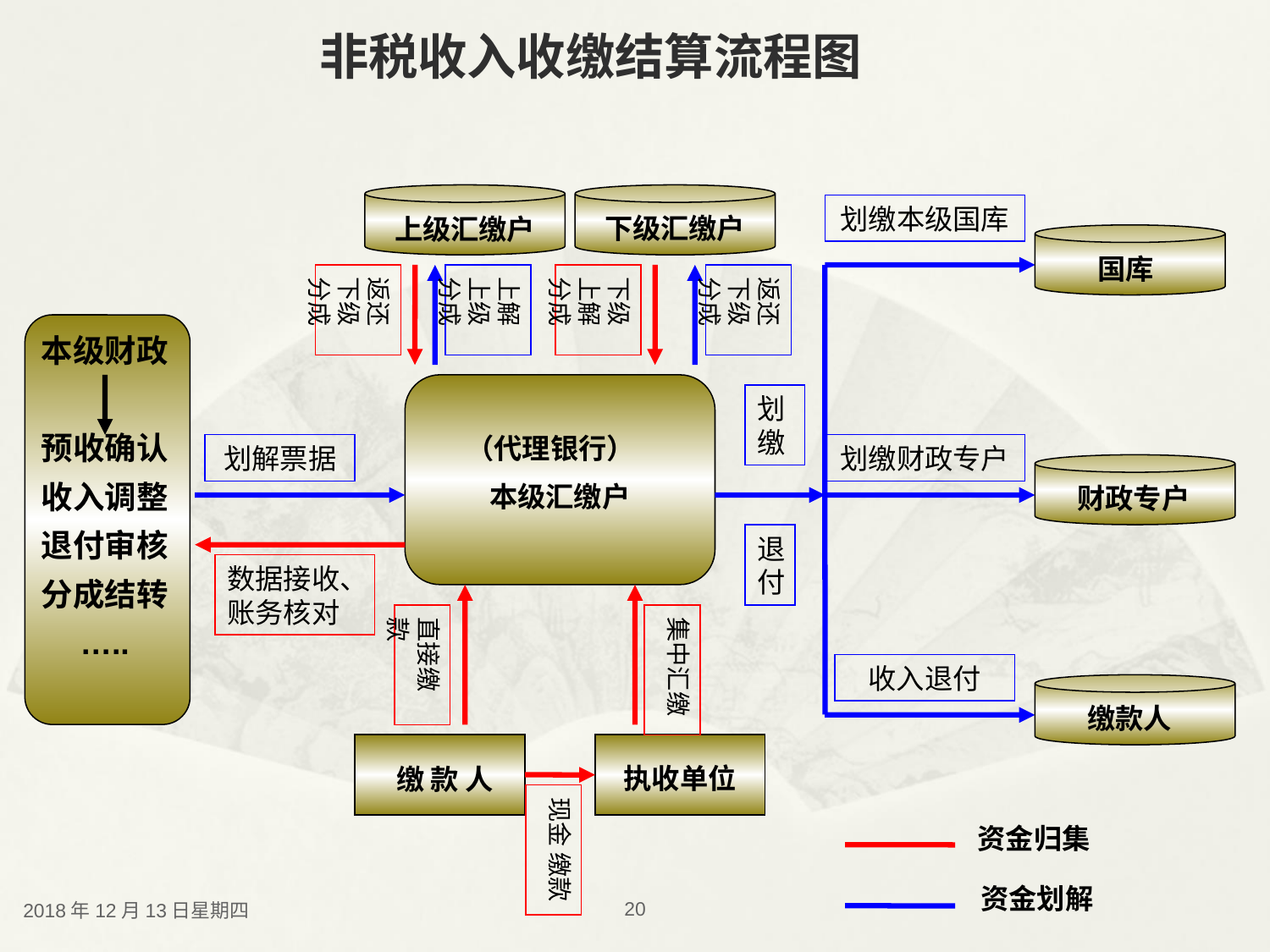

非税收入收缴结算流程图

上级汇缴户

下级汇缴户
划缴本级国库

国库
返还下级分成

上解上级分成
下级上解分成

返还下级分成

本级财政

预收确认
收入调整
退付审核
分成结转
…..

划缴
（代理银行）
本级汇缴户

划解票据
划缴财政专户

财政专户

退付

数据接收、账务核对

直接缴款
集中汇缴
收入退付

缴款人

执收单位
缴 款 人

现金 缴款
资金归集
 资金划解

2018年12月13日星期四
20